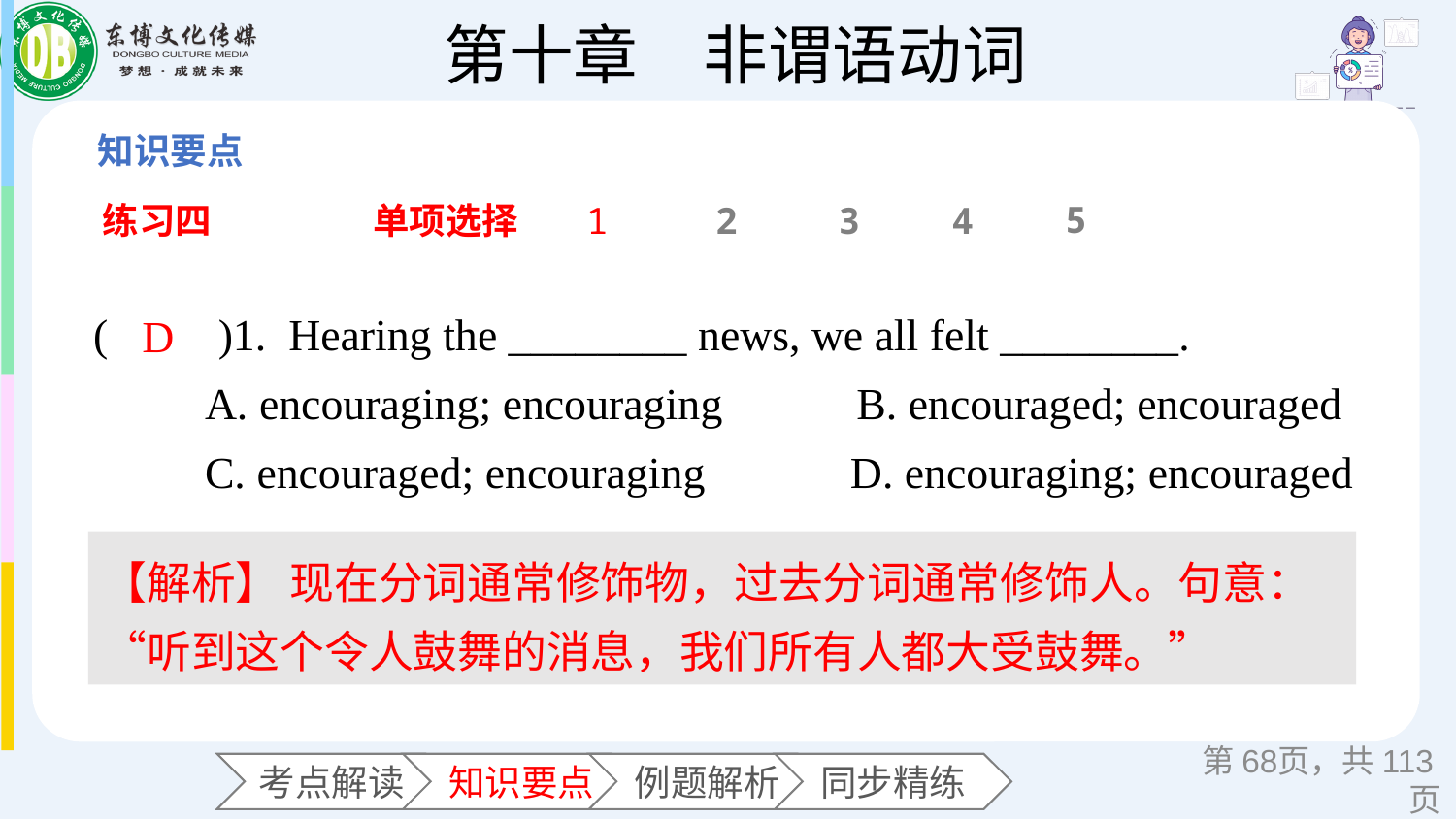

5
练习四
单项选择
1
2
3
4
(　　)1.  Hearing the ________ news, we all felt ________.
          A. encouraging; encouraging            B. encouraged; encouraged
          C. encouraged; encouraging             D. encouraging; encouraged
D
【解析】 现在分词通常修饰物，过去分词通常修饰人。句意：“听到这个令人鼓舞的消息，我们所有人都大受鼓舞。”
第68页，共113页